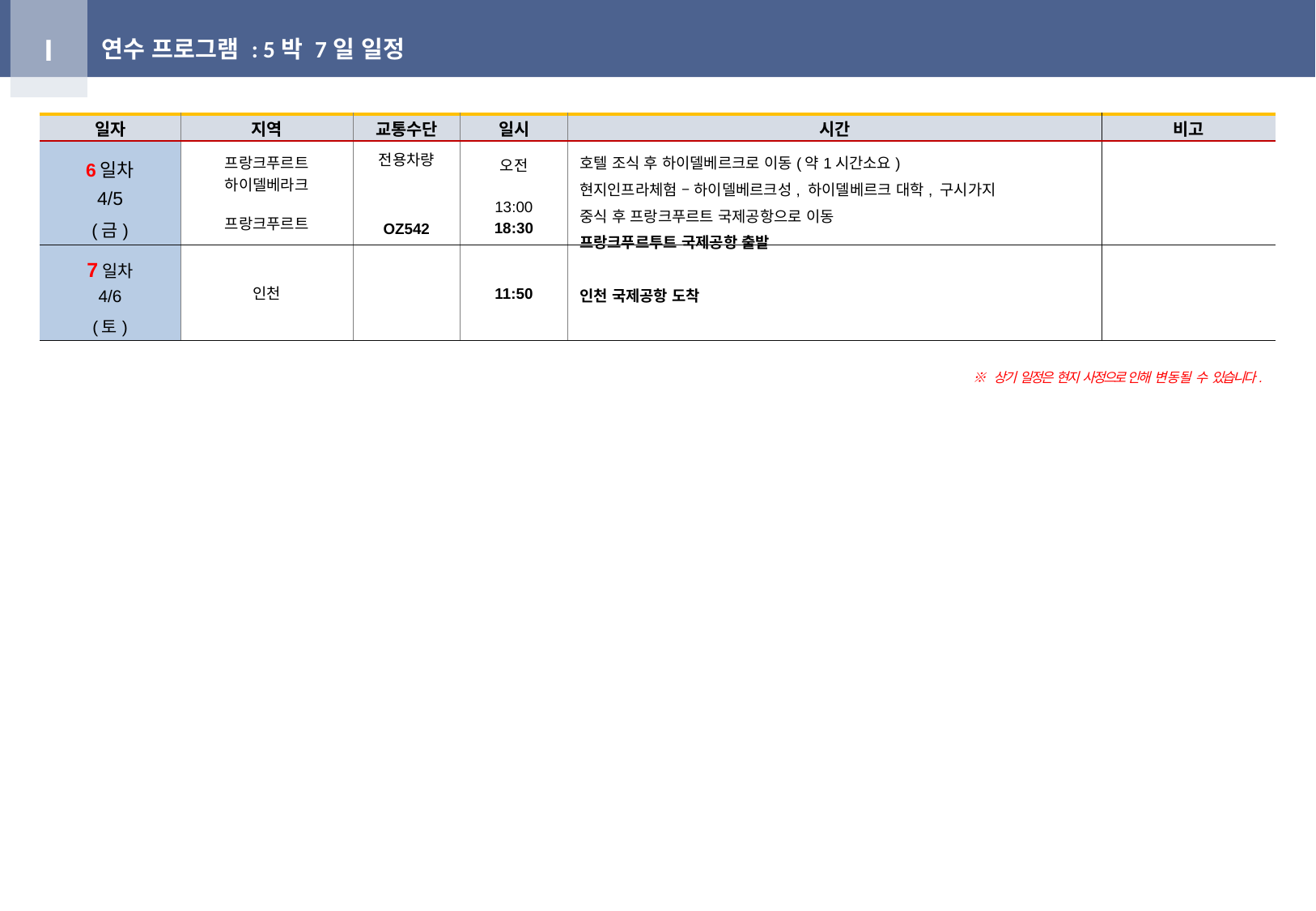

I
연수 프로그램 : 5박 7일 일정
| 일자 | 지역 | 교통수단 | 일시 | 시간 | 비고 |
| --- | --- | --- | --- | --- | --- |
| 6일차 4/5 (금) | 프랑크푸르트 하이델베라크 프랑크푸르트 | 전용차량 OZ542 | 오전 13:00 18:30 | 호텔 조식 후 하이델베르크로 이동(약1시간소요) 현지인프라체험 – 하이델베르크성, 하이델베르크 대학, 구시가지 중식 후 프랑크푸르트 국제공항으로 이동 프랑크푸르투트 국제공항 출발 |  |
| 7일차 4/6 (토) | 인천 |  | 11:50 | 인천 국제공항 도착 |  |
※ 상기 일정은 현지 사정으로 인해  변동 될 수 있습니다.